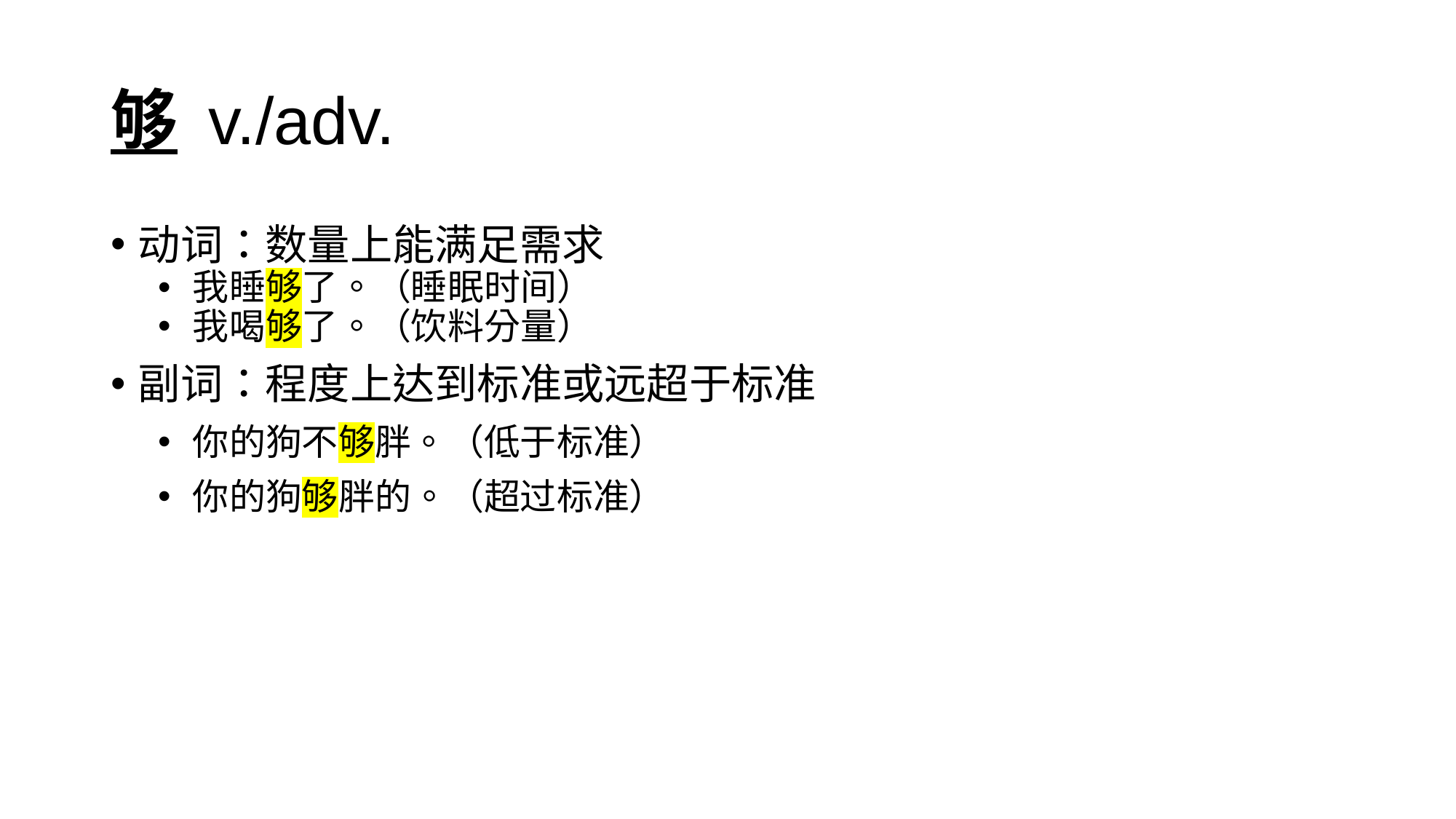

# 够 v./adv.
动词：数量上能满足需求
我睡够了。（睡眠时间）
我喝够了。（饮料分量）
副词：程度上达到标准或远超于标准
你的狗不够胖。（低于标准）
你的狗够胖的。（超过标准）